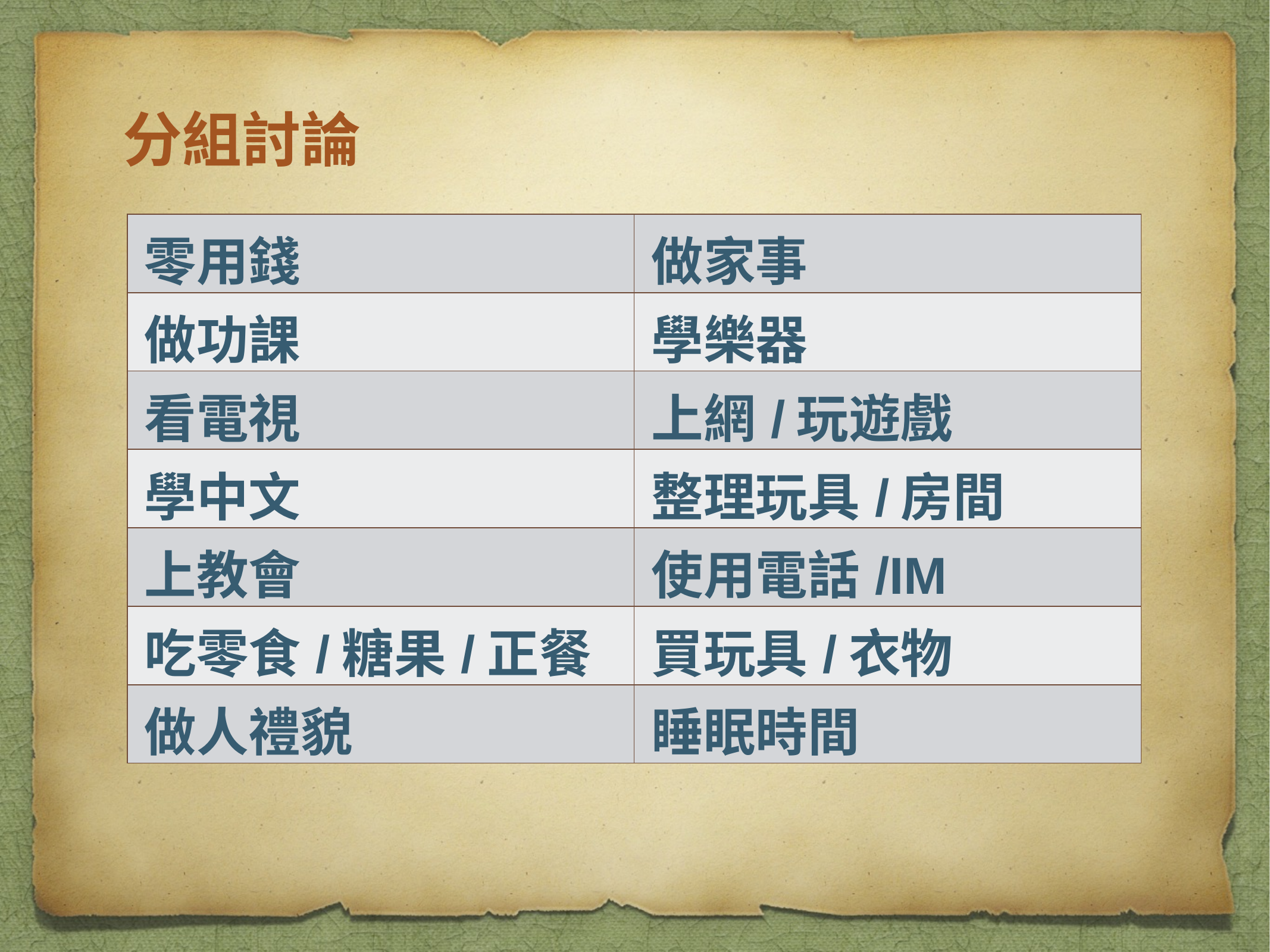

分組討論
| 零用錢 | 做家事 |
| --- | --- |
| 做功課 | 學樂器 |
| 看電視 | 上網/玩遊戲 |
| 學中文 | 整理玩具/房間 |
| 上教會 | 使用電話/IM |
| 吃零食/糖果/正餐 | 買玩具/衣物 |
| 做人禮貌 | 睡眠時間 |